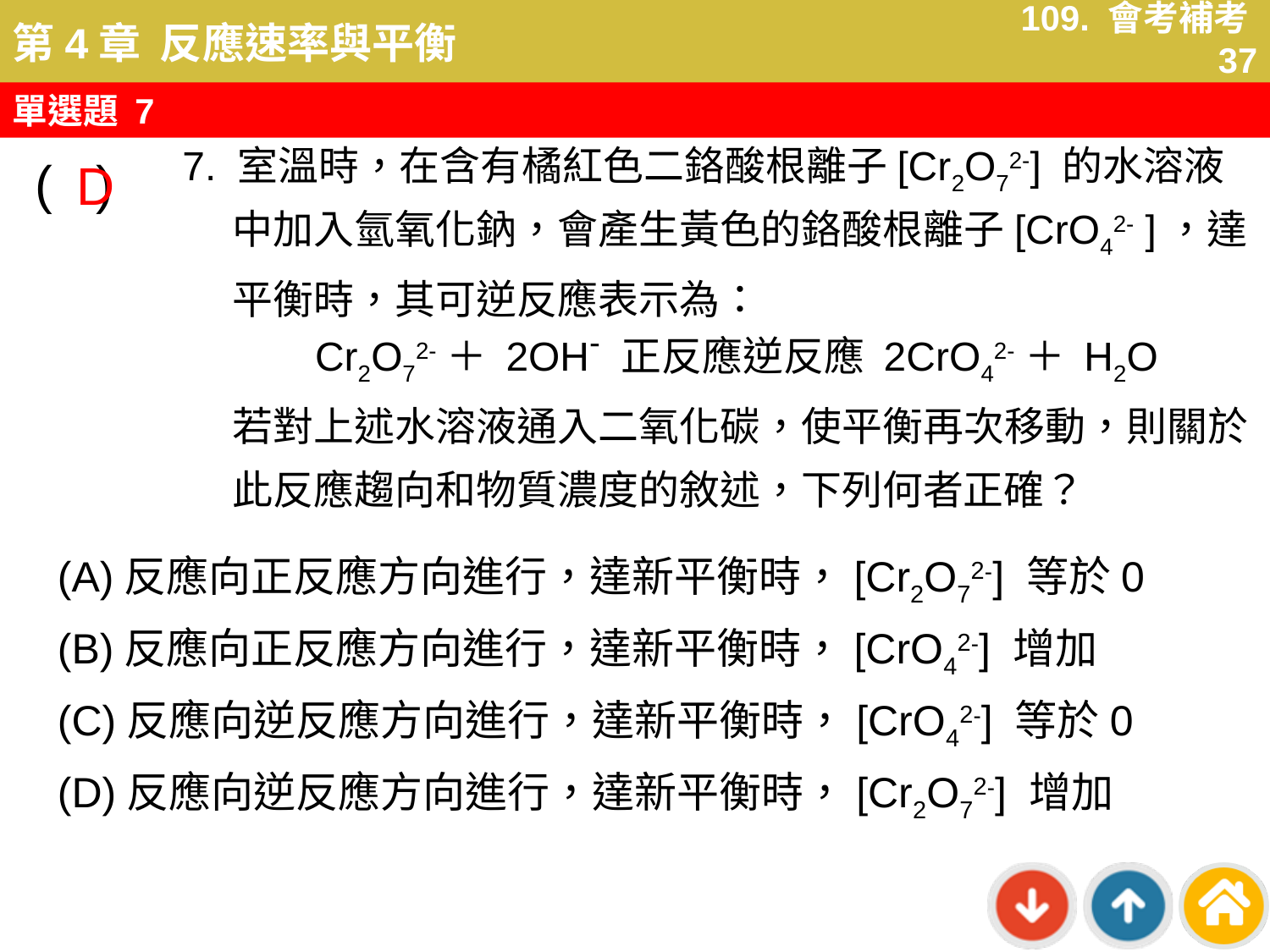

109. 會考補考37
單選題 7
D
7. 室溫時，在含有橘紅色二鉻酸根離子[Cr2O72-] 的水溶液中加入氫氧化鈉，會產生黃色的鉻酸根離子[CrO42- ]，達平衡時，其可逆反應表示為：
        Cr2O72-＋ 2OH- 正反應逆反應 2CrO42-＋ H2O
若對上述水溶液通入二氧化碳，使平衡再次移動，則關於此反應趨向和物質濃度的敘述，下列何者正確？
(   )
(A)反應向正反應方向進行，達新平衡時，[Cr2O72-] 等於0
(B)反應向正反應方向進行，達新平衡時，[CrO42-] 增加
(C)反應向逆反應方向進行，達新平衡時，[CrO42-] 等於0
(D)反應向逆反應方向進行，達新平衡時，[Cr2O72-] 增加